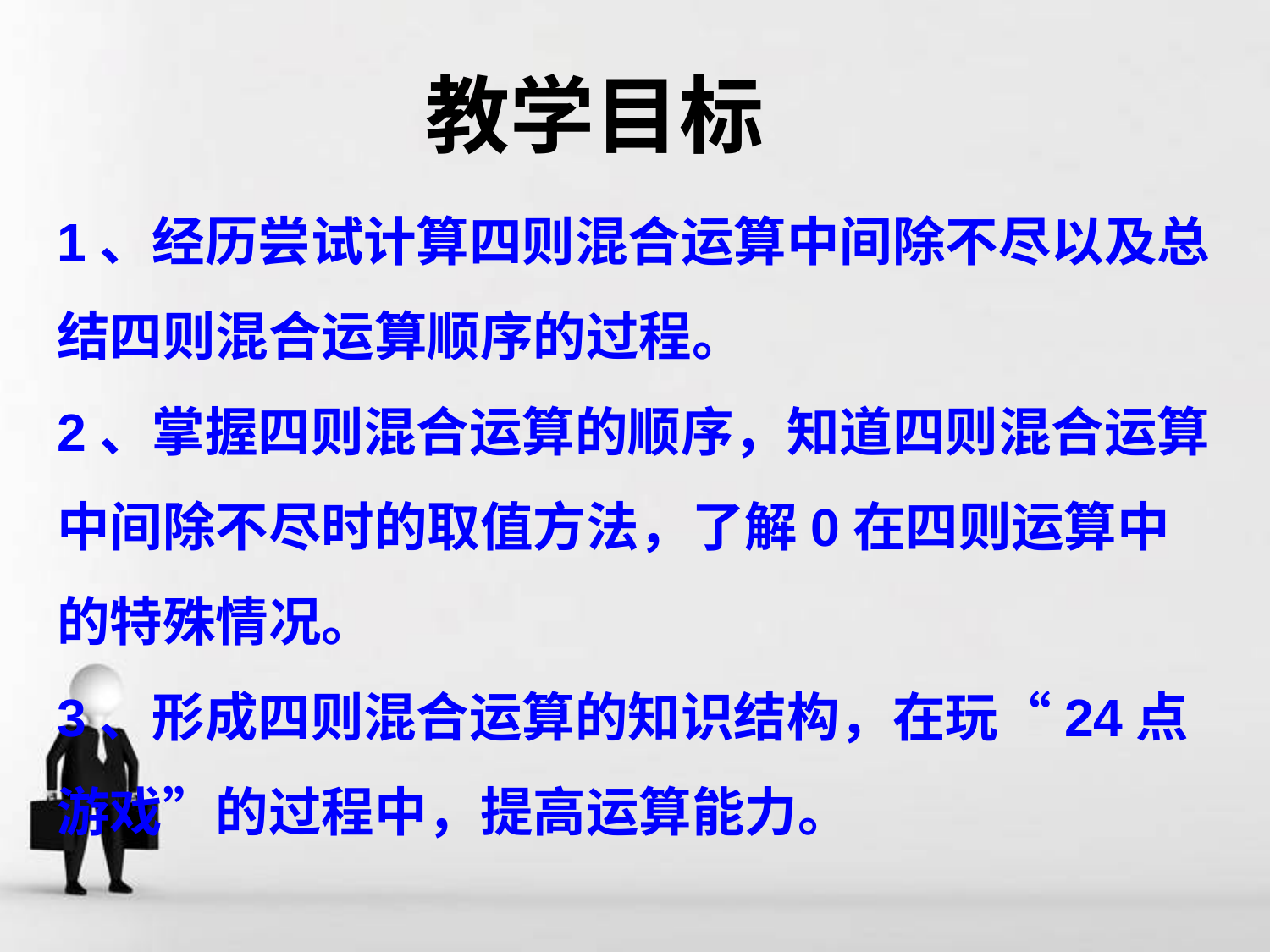

教学目标
1、经历尝试计算四则混合运算中间除不尽以及总结四则混合运算顺序的过程。
2、掌握四则混合运算的顺序，知道四则混合运算中间除不尽时的取值方法，了解0在四则运算中的特殊情况。
3、形成四则混合运算的知识结构，在玩“24点游戏”的过程中，提高运算能力。